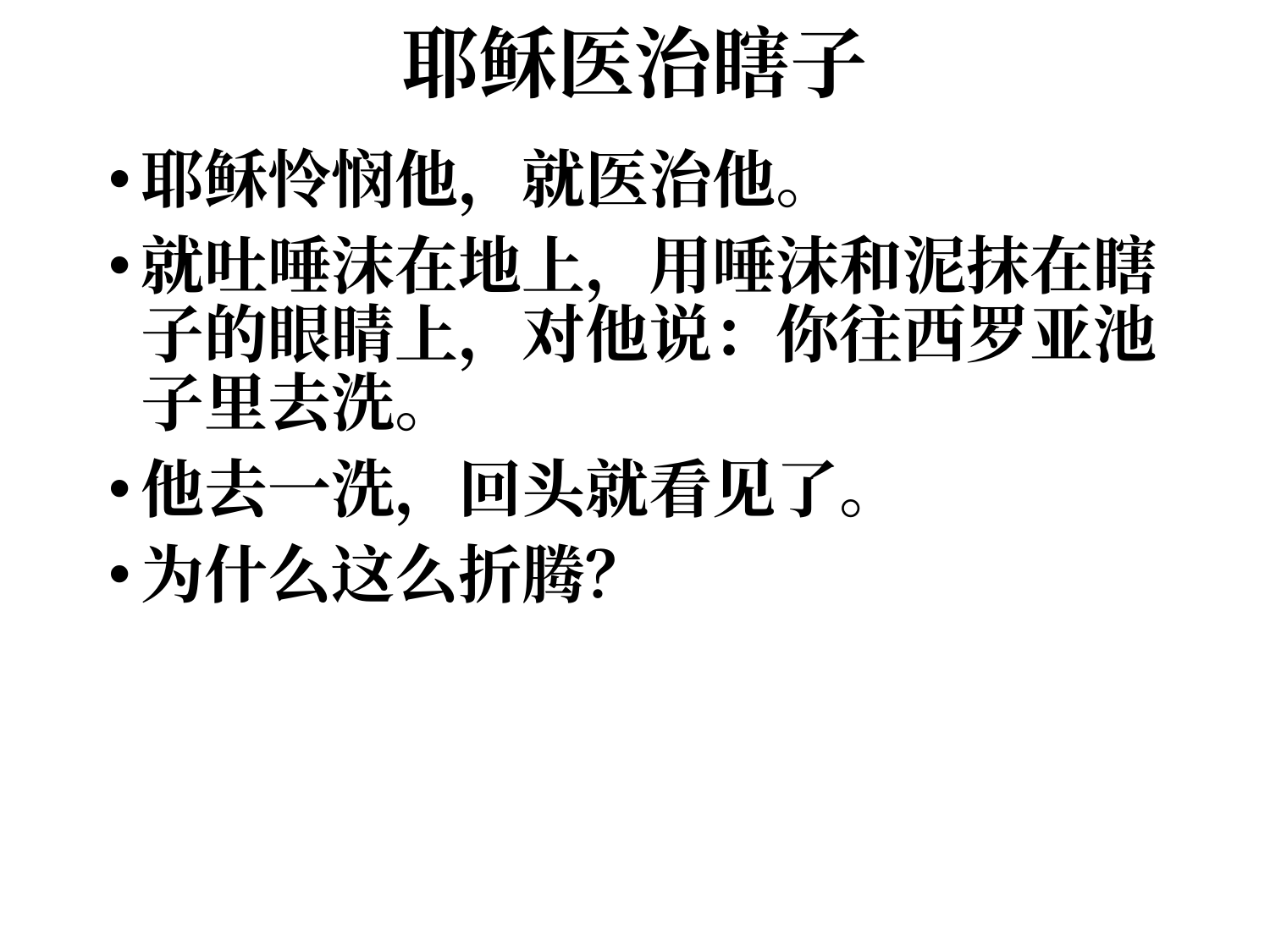

# 耶稣医治瞎子
耶稣怜悯他，就医治他。
就吐唾沫在地上，用唾沫和泥抹在瞎子的眼睛上，对他说：你往西罗亚池子里去洗。
他去一洗，回头就看见了。
为什么这么折腾？